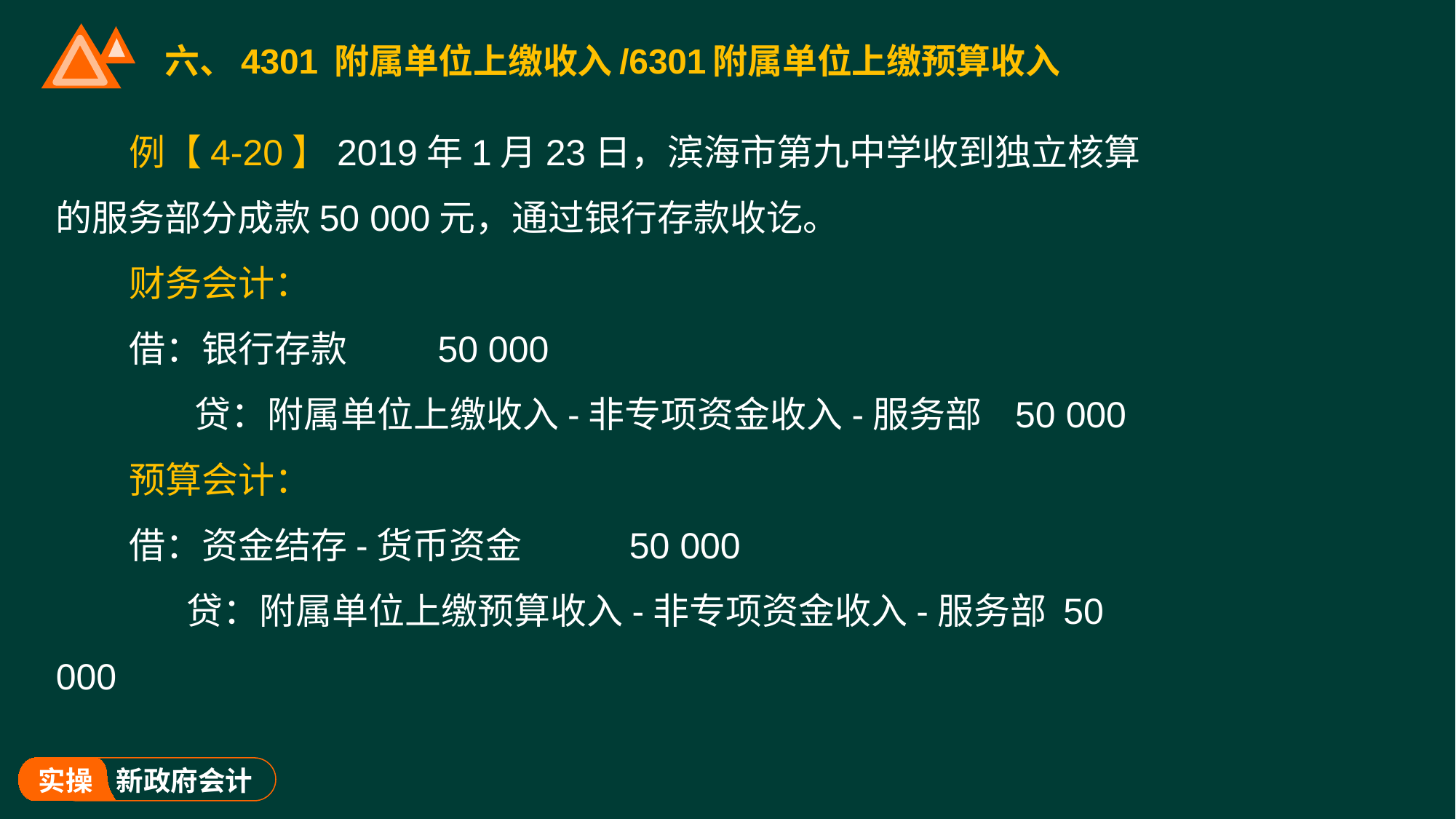

# 六、4301 附属单位上缴收入/6301附属单位上缴预算收入
例【4-20】2019年1月23日，滨海市第九中学收到独立核算的服务部分成款50 000元，通过银行存款收讫。
财务会计：
借：银行存款          50 000
       贷：附属单位上缴收入-非专项资金收入-服务部   50 000
预算会计：
借：资金结存-货币资金            50 000
      贷：附属单位上缴预算收入-非专项资金收入-服务部 50 000